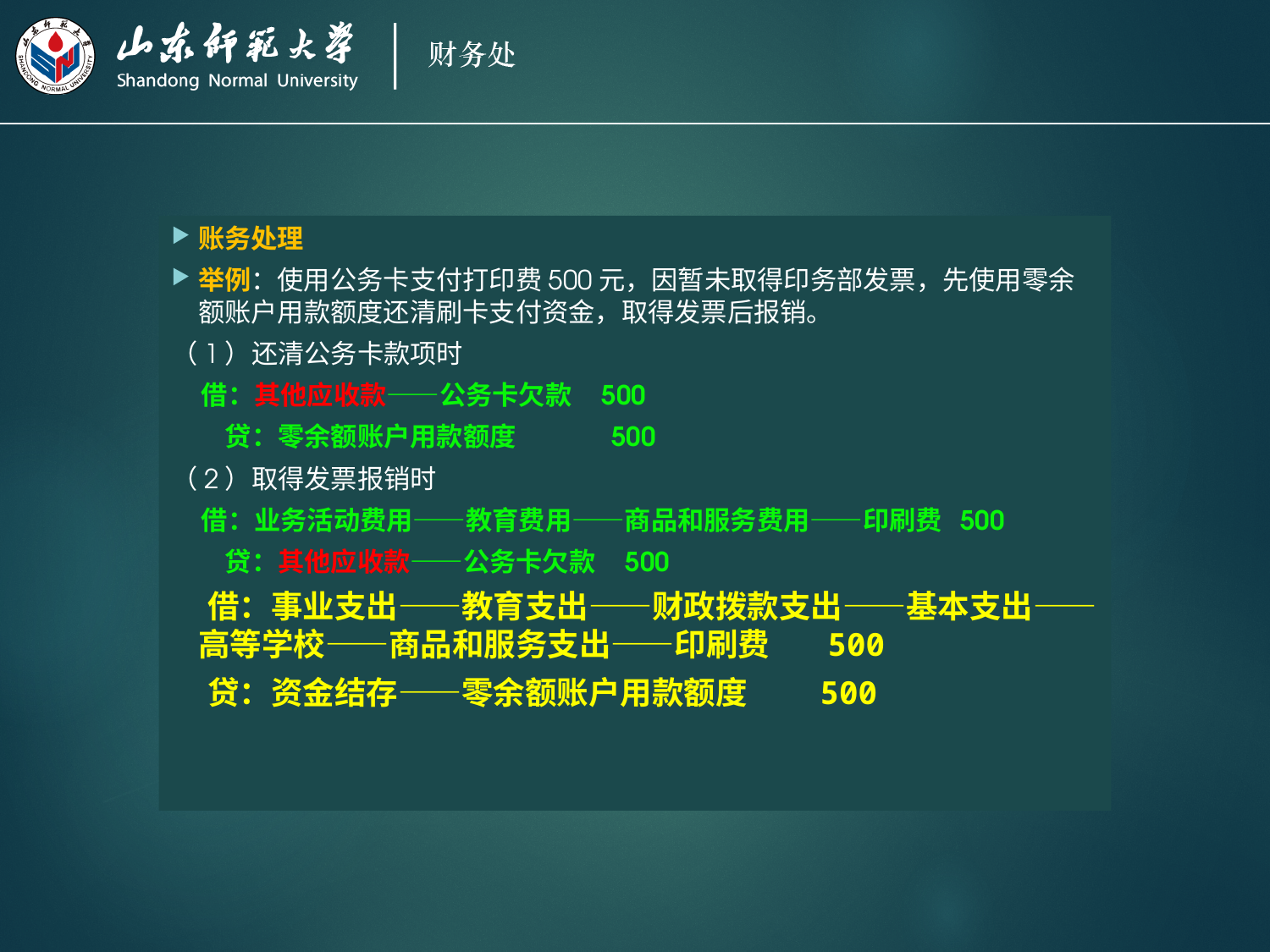

账务处理
举例：使用公务卡支付打印费500元，因暂未取得印务部发票，先使用零余额账户用款额度还清刷卡支付资金，取得发票后报销。
（1）还清公务卡款项时
    借：其他应收款——公务卡欠款    500
        贷：零余额账户用款额度               500
（2）取得发票报销时
    借：业务活动费用——教育费用——商品和服务费用——印刷费  500
        贷：其他应收款——公务卡欠款    500
    借：事业支出——教育支出——财政拨款支出——基本支出——高等学校——商品和服务支出——印刷费       500
    贷：资金结存——零余额账户用款额度         500